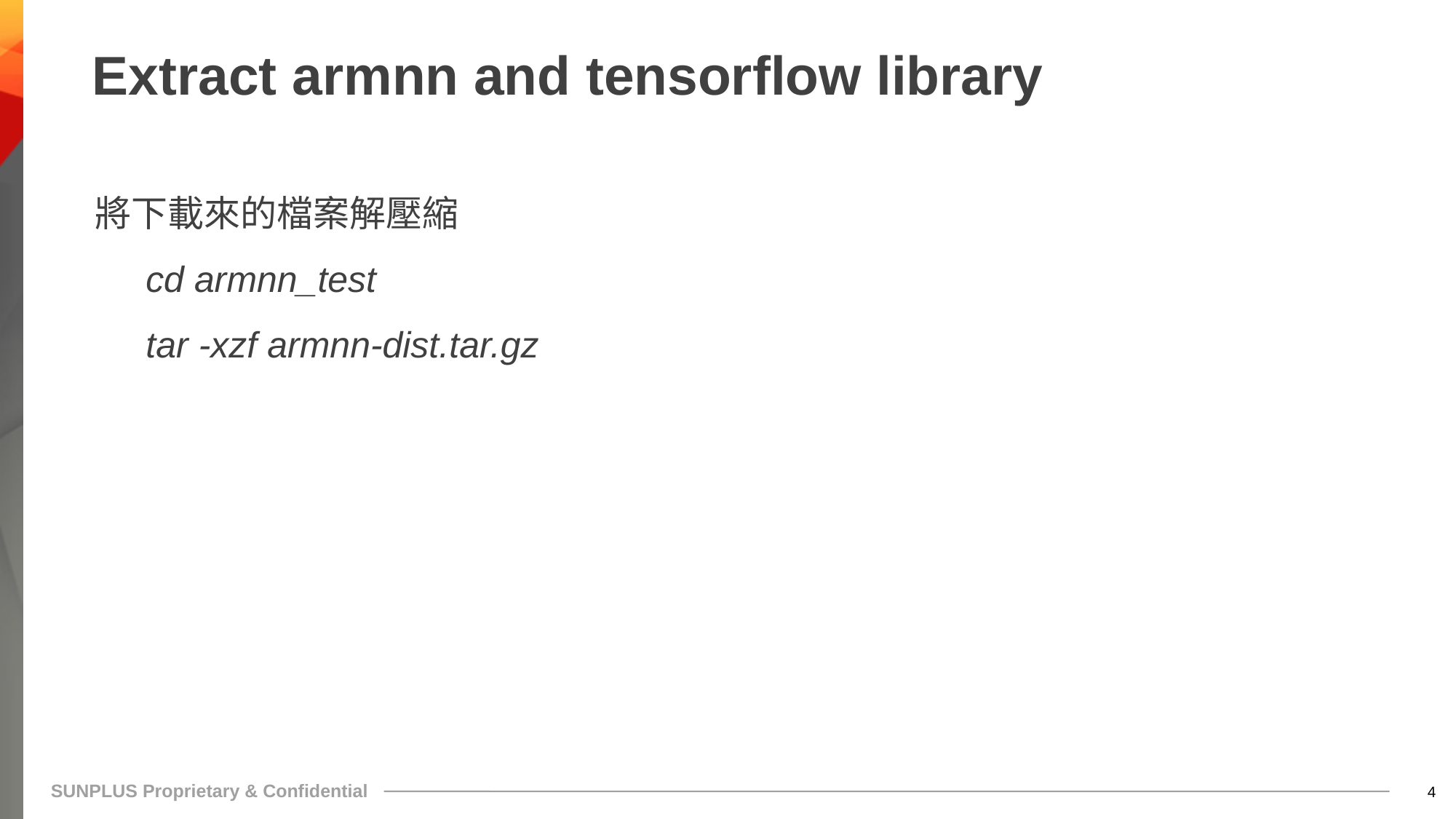

# Extract armnn and tensorflow library
將下載來的檔案解壓縮
     cd armnn_test
     tar -xzf armnn-dist.tar.gz
4